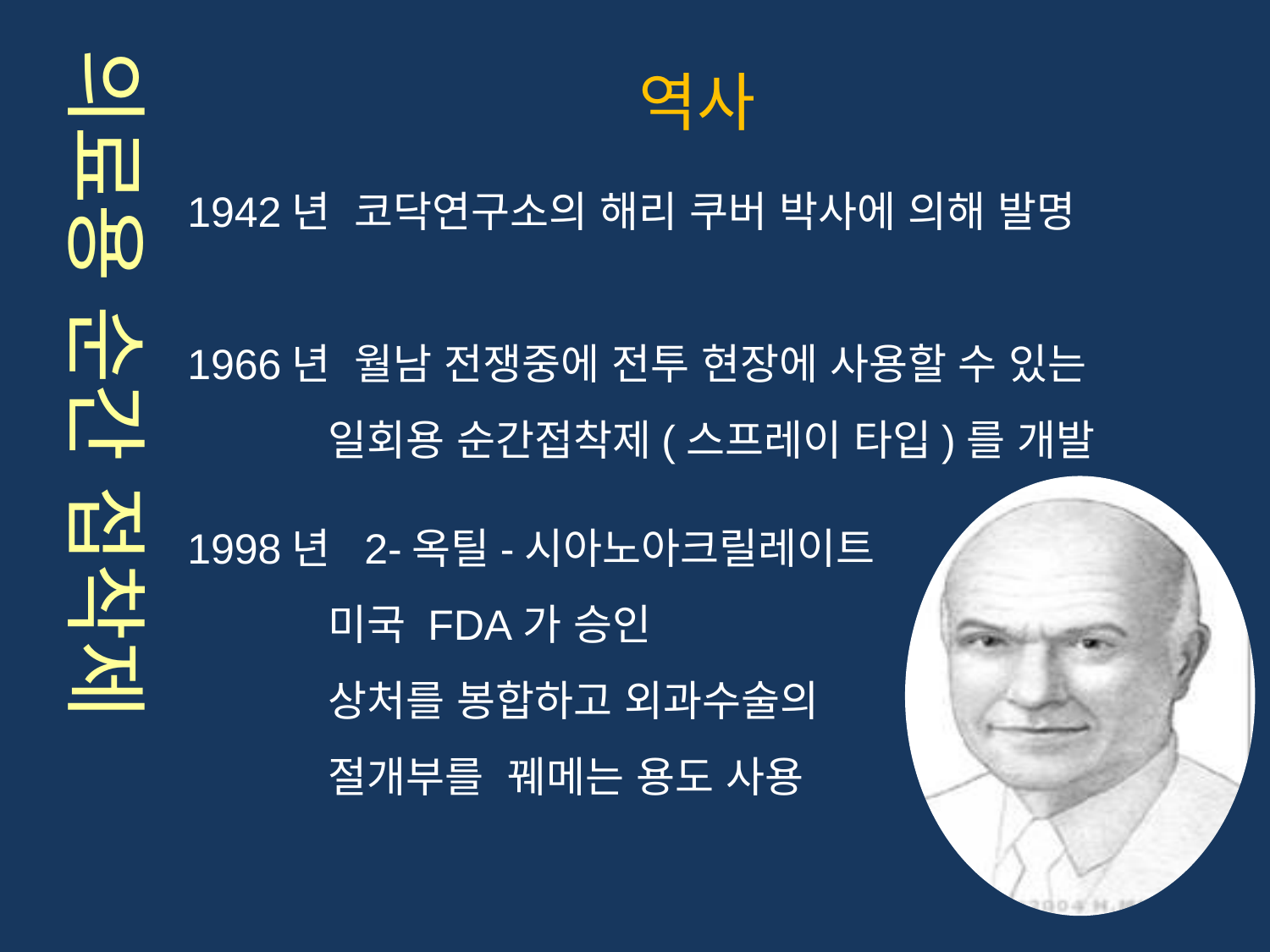

의료용 순간 접착제

역사

1942년  코닥연구소의 해리 쿠버 박사에 의해 발명

1966년  월남 전쟁중에 전투 현장에 사용할 수 있는
           일회용 순간접착제(스프레이 타입)를 개발

1998년  2-옥틸-시아노아크릴레이트
           미국 FDA가 승인
           상처를 봉합하고 외과수술의
           절개부를  꿰메는 용도 사용